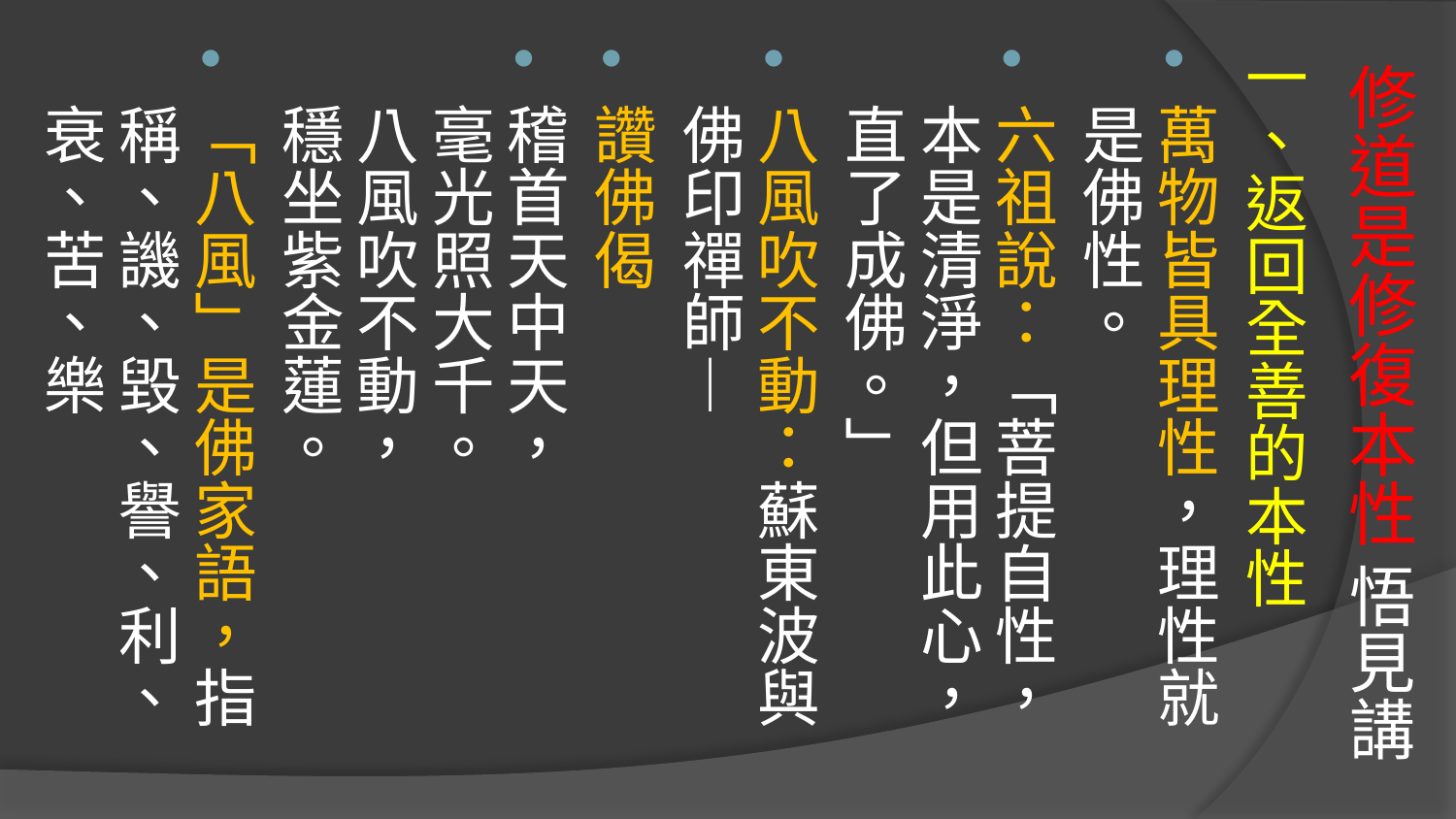

一、返回全善的本性
萬物皆具理性，理性就是佛性。
六祖說：「菩提自性，本是清淨，但用此心，直了成佛。」
八風吹不動：蘇東波與佛印禪師—
讚佛偈
稽首天中天， 
毫光照大千。
八風吹不動， 
穩坐紫金蓮。
「八風」是佛家語，指稱、譏、毀、譽、利、衰、苦、樂
# 修道是修復本性 悟見講